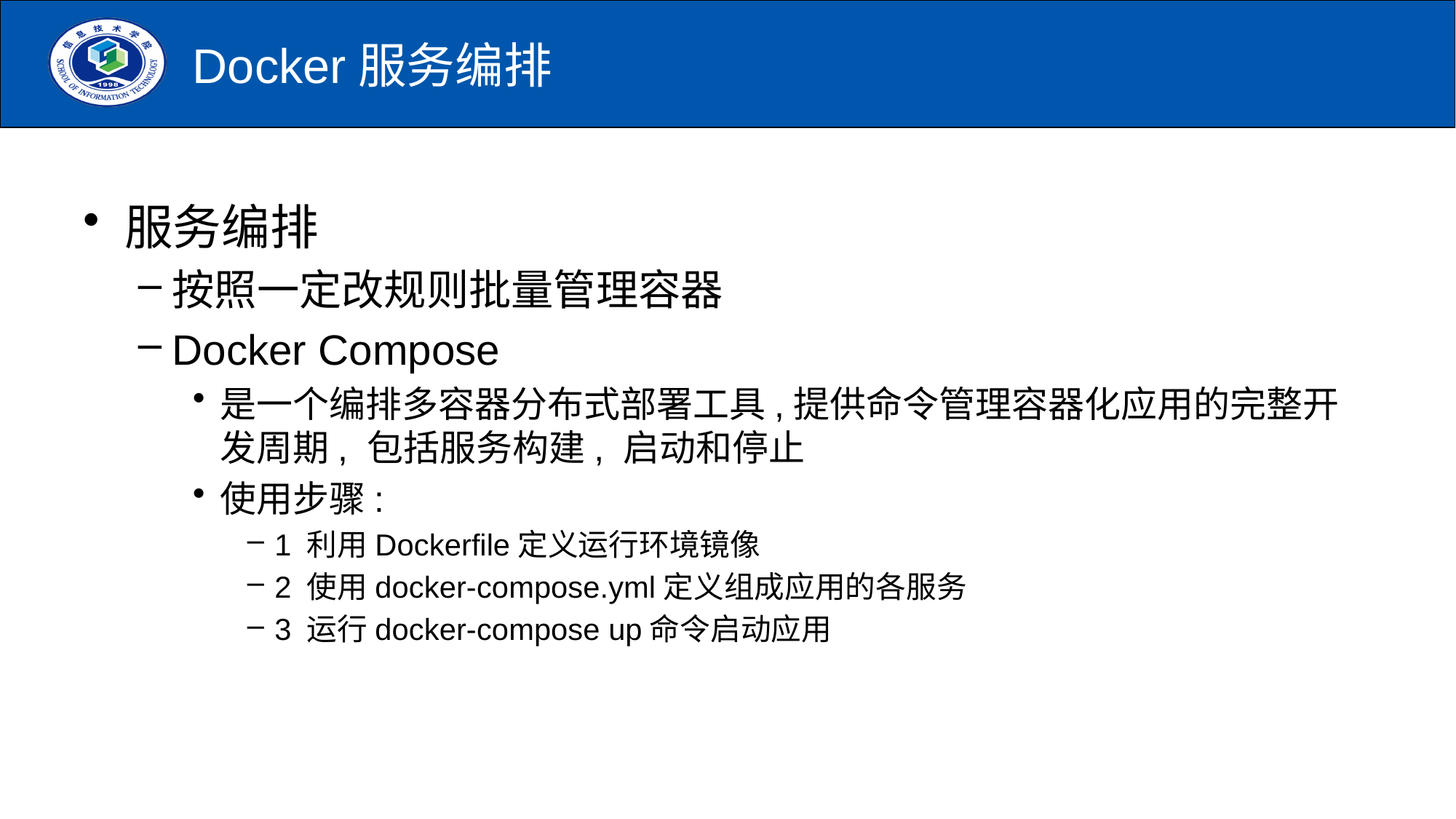

# Docker服务编排
服务编排
按照一定改规则批量管理容器
Docker Compose
是一个编排多容器分布式部署工具,提供命令管理容器化应用的完整开发周期, 包括服务构建, 启动和停止
使用步骤:
1 利用Dockerfile定义运行环境镜像
2 使用docker-compose.yml定义组成应用的各服务
3 运行docker-compose up命令启动应用